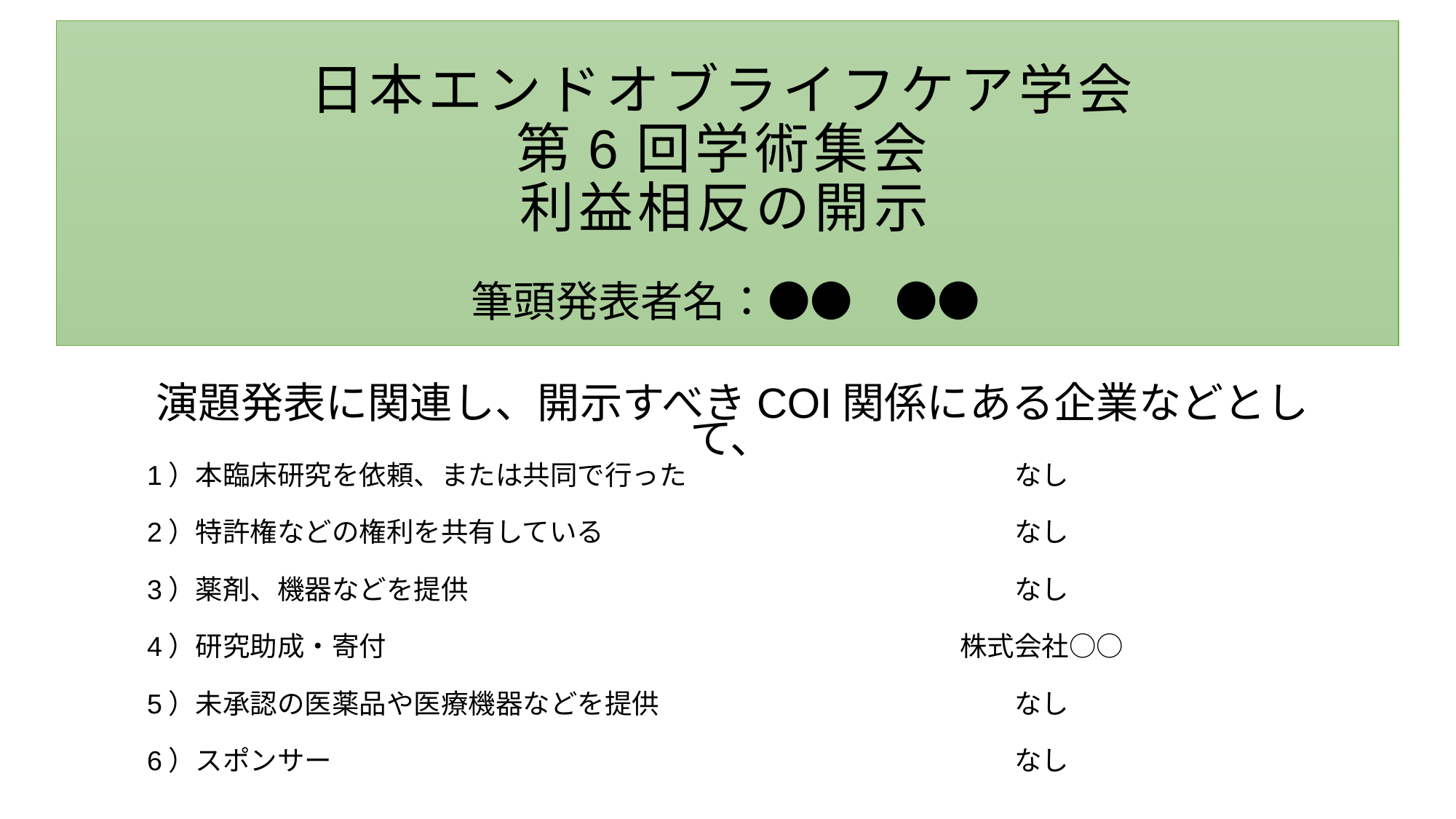

日本エンドオブライフケア学会
第6回学術集会
利益相反の開示
筆頭発表者名：●●　●●
演題発表に関連し、開示すべきCOI関係にある企業などとして、

| 1）本臨床研究を依頼、または共同で行った | なし |
| --- | --- |
| 2）特許権などの権利を共有している | なし |
| 3）薬剤、機器などを提供 | なし |
| 4）研究助成・寄付 | 株式会社○○ |
| 5）未承認の医薬品や医療機器などを提供 | なし |
| 6）スポンサー | なし |